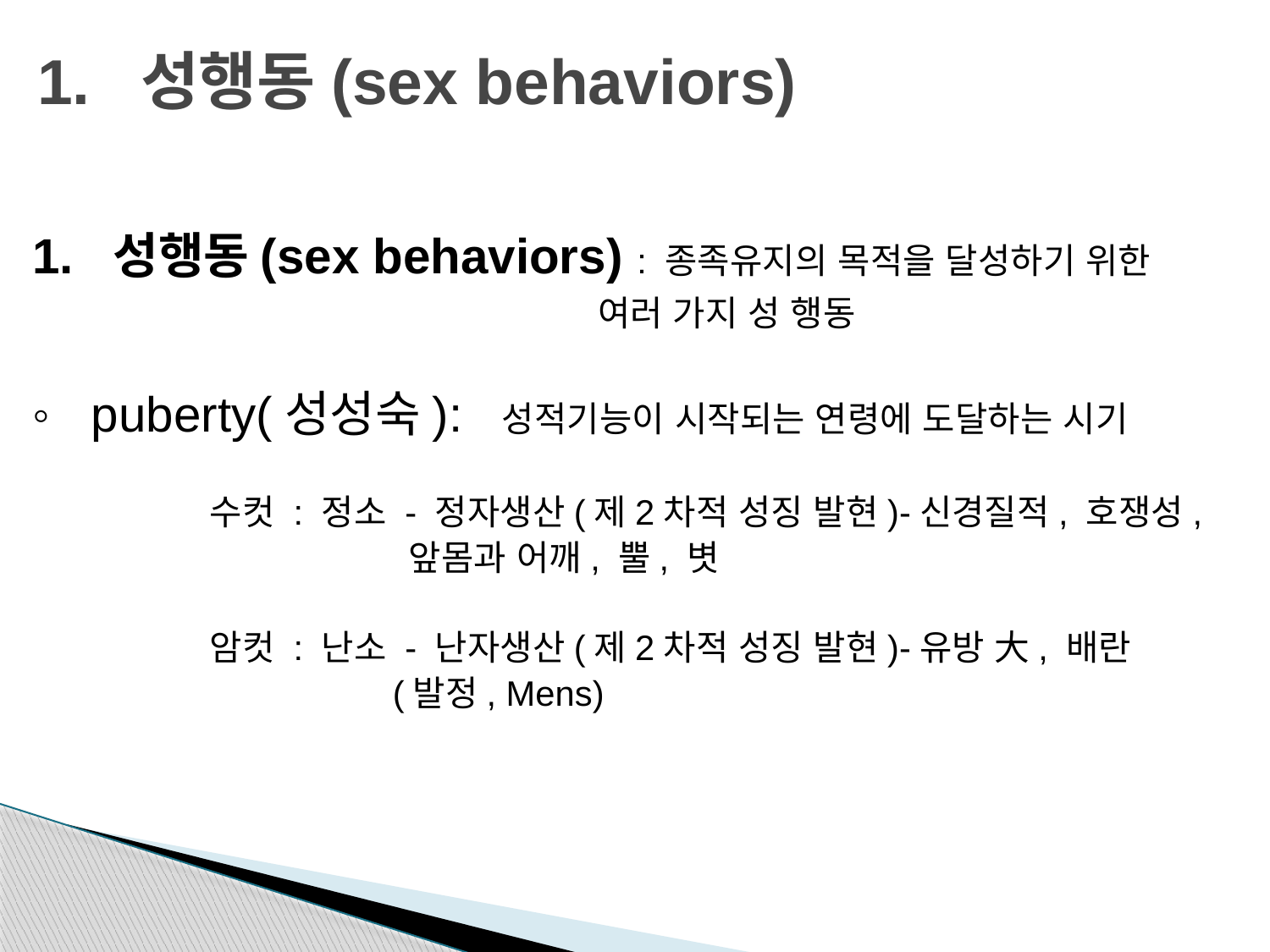

# 1.  성행동(sex behaviors)
1.  성행동(sex behaviors) : 종족유지의 목적을 달성하기 위한
                                                        여러 가지 성 행동

◦   puberty(성성숙):  성적기능이 시작되는 연령에 도달하는 시기

                 수컷 : 정소 - 정자생산(제2차적 성징 발현)-신경질적, 호쟁성,
                                     앞몸과 어깨, 뿔, 볏

                 암컷 : 난소 - 난자생산(제2차적 성징 발현)-유방 大, 배란
                                     (발정, Mens)